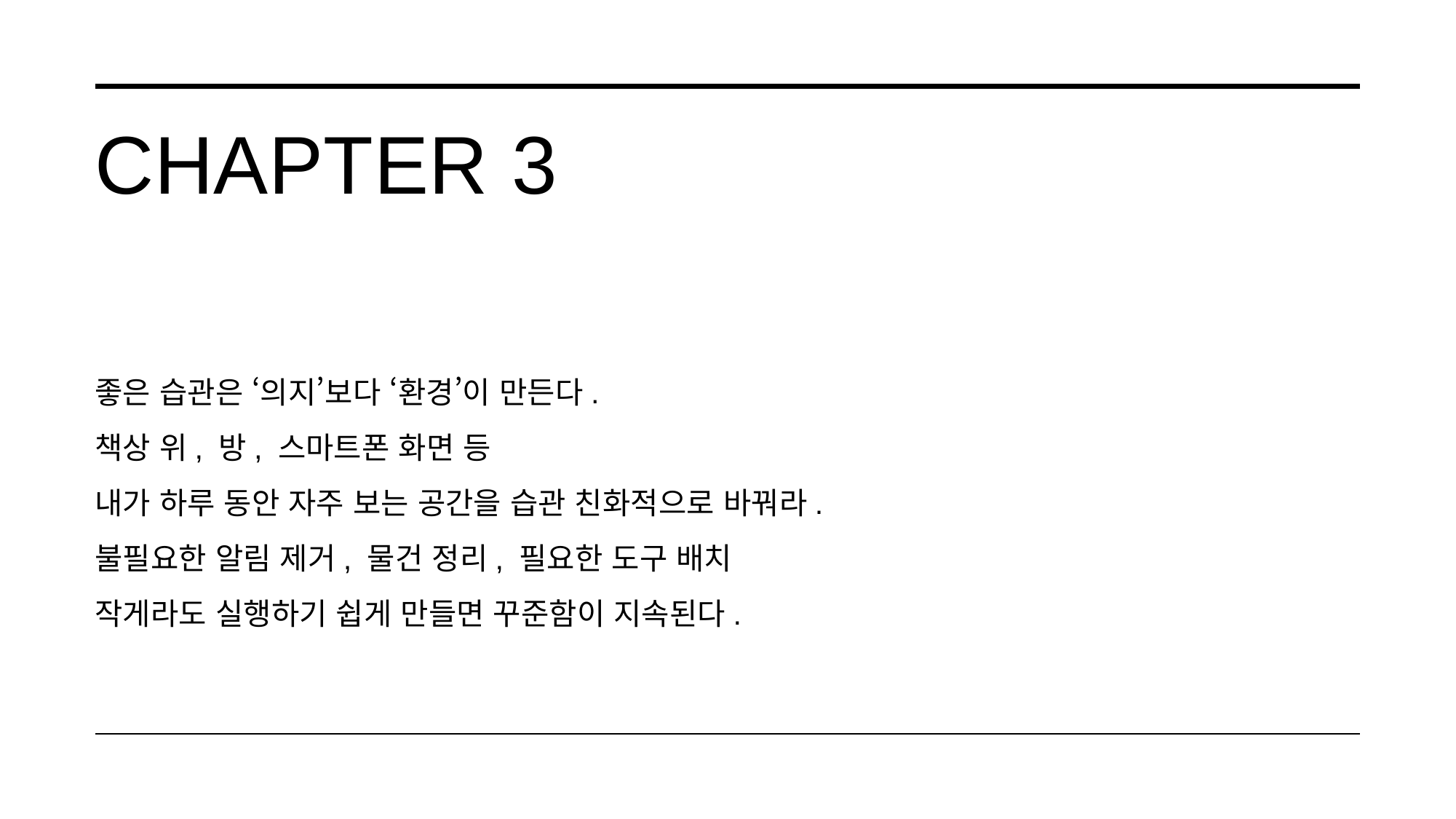

# Chapter 3
좋은 습관은 ‘의지’보다 ‘환경’이 만든다.
책상 위, 방, 스마트폰 화면 등
내가 하루 동안 자주 보는 공간을 습관 친화적으로 바꿔라.
불필요한 알림 제거, 물건 정리, 필요한 도구 배치
작게라도 실행하기 쉽게 만들면 꾸준함이 지속된다.